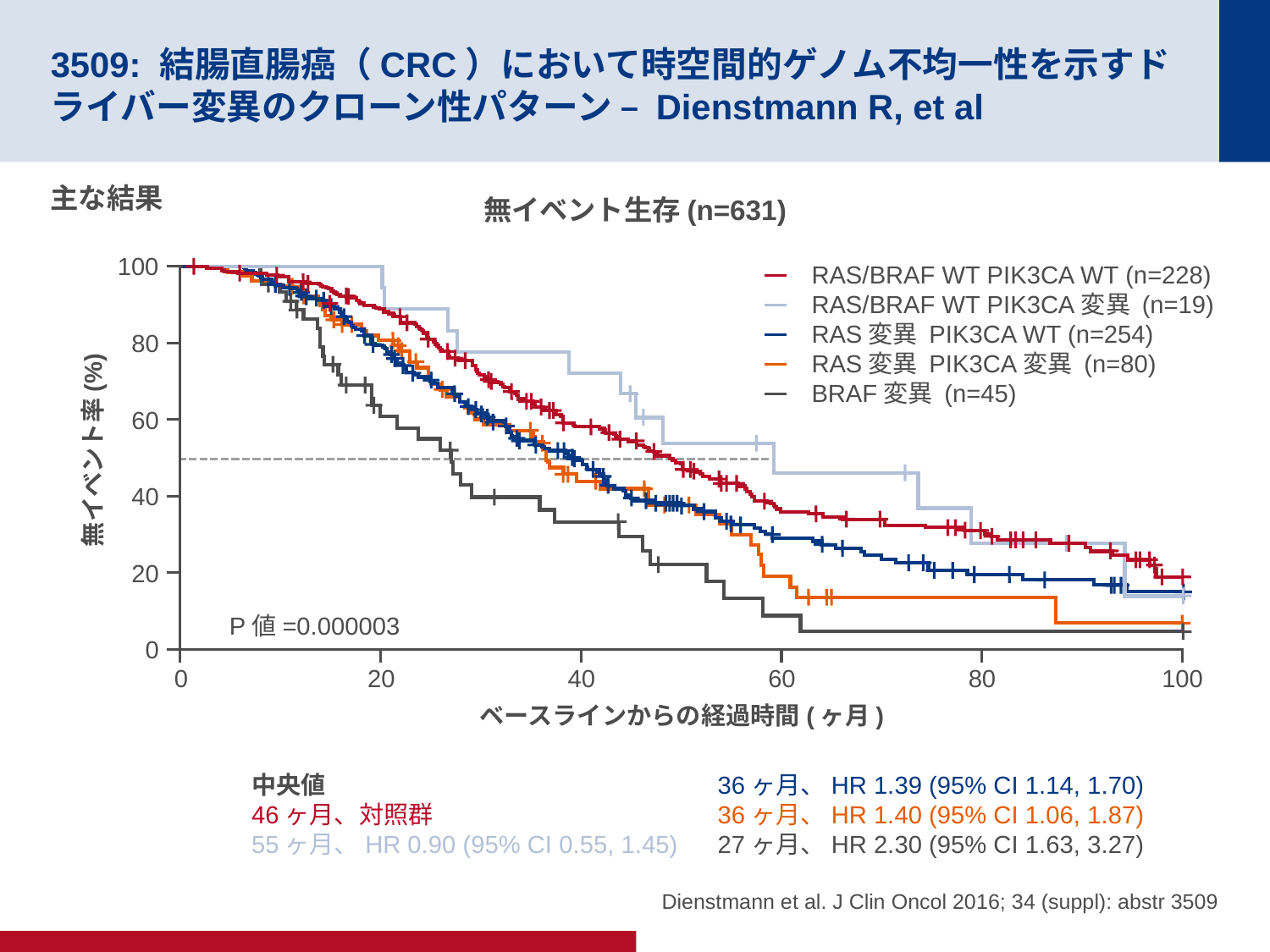

# 3509: 結腸直腸癌（CRC）において時空間的ゲノム不均一性を示すドライバー変異のクローン性パターン – Dienstmann R, et al
主な結果

無イベント生存(n=631)
100
RAS/BRAF WT PIK3CA WT (n=228)
RAS/BRAF WT PIK3CA変異 (n=19)
RAS変異 PIK3CA WT (n=254)
RAS変異 PIK3CA変異 (n=80)
BRAF変異 (n=45)

80
60
無イベント率(%)
40
20
P値=0.000003
0
0
20
40
60
80
100
ベースラインからの経過時間(ヶ月)
中央値
46ヶ月、対照群
55ヶ月、HR 0.90 (95% CI 0.55, 1.45)
36ヶ月、HR 1.39 (95% CI 1.14, 1.70)
36ヶ月、HR 1.40 (95% CI 1.06, 1.87)
27ヶ月、HR 2.30 (95% CI 1.63, 3.27)
Dienstmann et al. J Clin Oncol 2016; 34 (suppl): abstr 3509